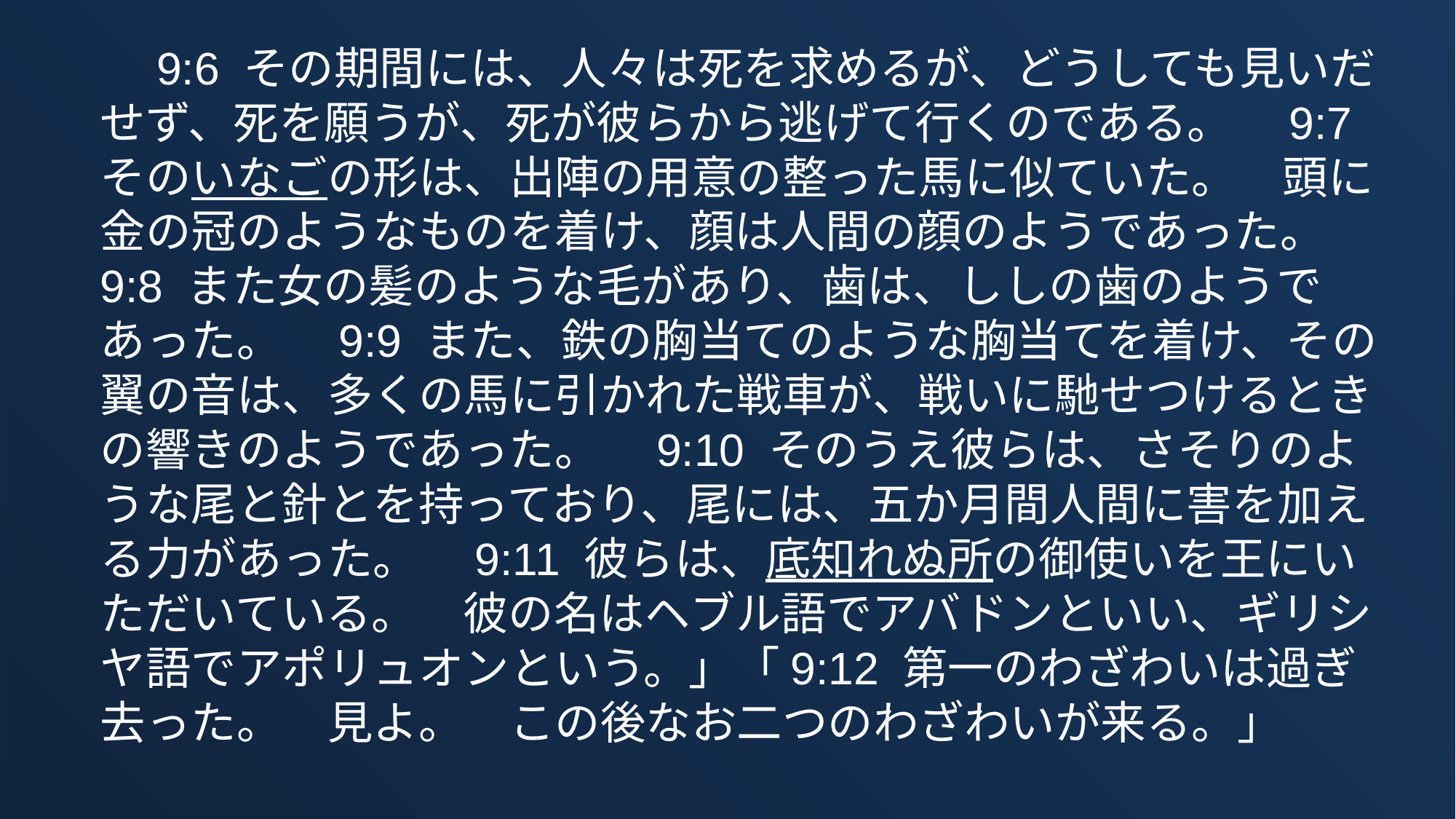

9:6 その期間には、人々は死を求めるが、どうしても見いだせず、死を願うが、死が彼らから逃げて行くのである。　9:7 そのいなごの形は、出陣の用意の整った馬に似ていた。　頭に金の冠のようなものを着け、顔は人間の顔のようであった。　9:8 また女の髪のような毛があり、歯は、ししの歯のようであった。　9:9 また、鉄の胸当てのような胸当てを着け、その翼の音は、多くの馬に引かれた戦車が、戦いに馳せつけるときの響きのようであった。　9:10 そのうえ彼らは、さそりのような尾と針とを持っており、尾には、五か月間人間に害を加える力があった。　9:11 彼らは、底知れぬ所の御使いを王にいただいている。　彼の名はヘブル語でアバドンといい、ギリシヤ語でアポリュオンという。」「9:12 第一のわざわいは過ぎ去った。　見よ。　この後なお二つのわざわいが来る。」